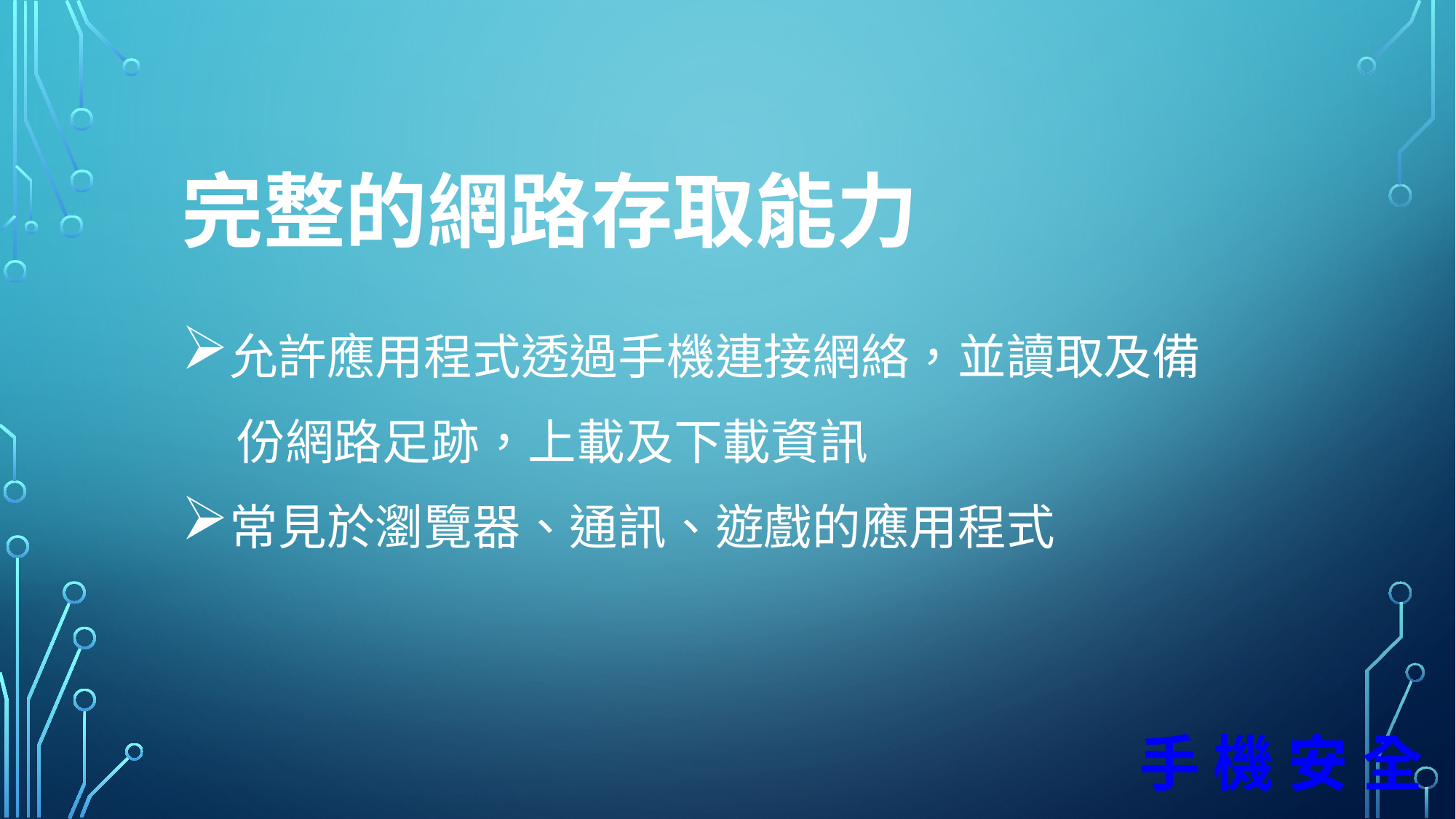

完整的網路存取能力
允許應用程式透過手機連接網絡，並讀取及備
    份網路足跡，上載及下載資訊
常見於瀏覽器、通訊、遊戲的應用程式
手 機 安 全